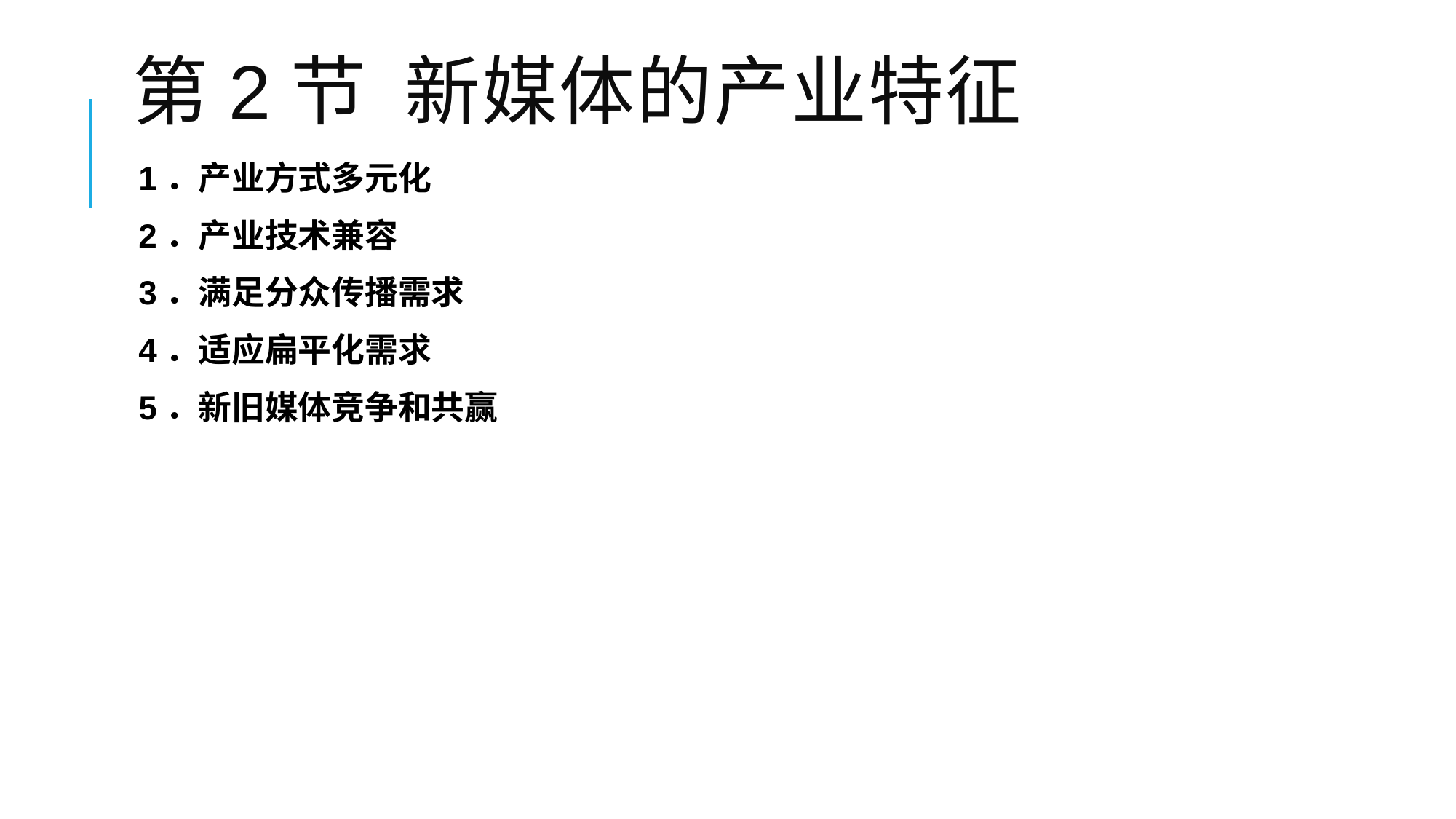

# 第2节  新媒体的产业特征
1．产业方式多元化
2．产业技术兼容
3．满足分众传播需求
4．适应扁平化需求
5．新旧媒体竞争和共赢